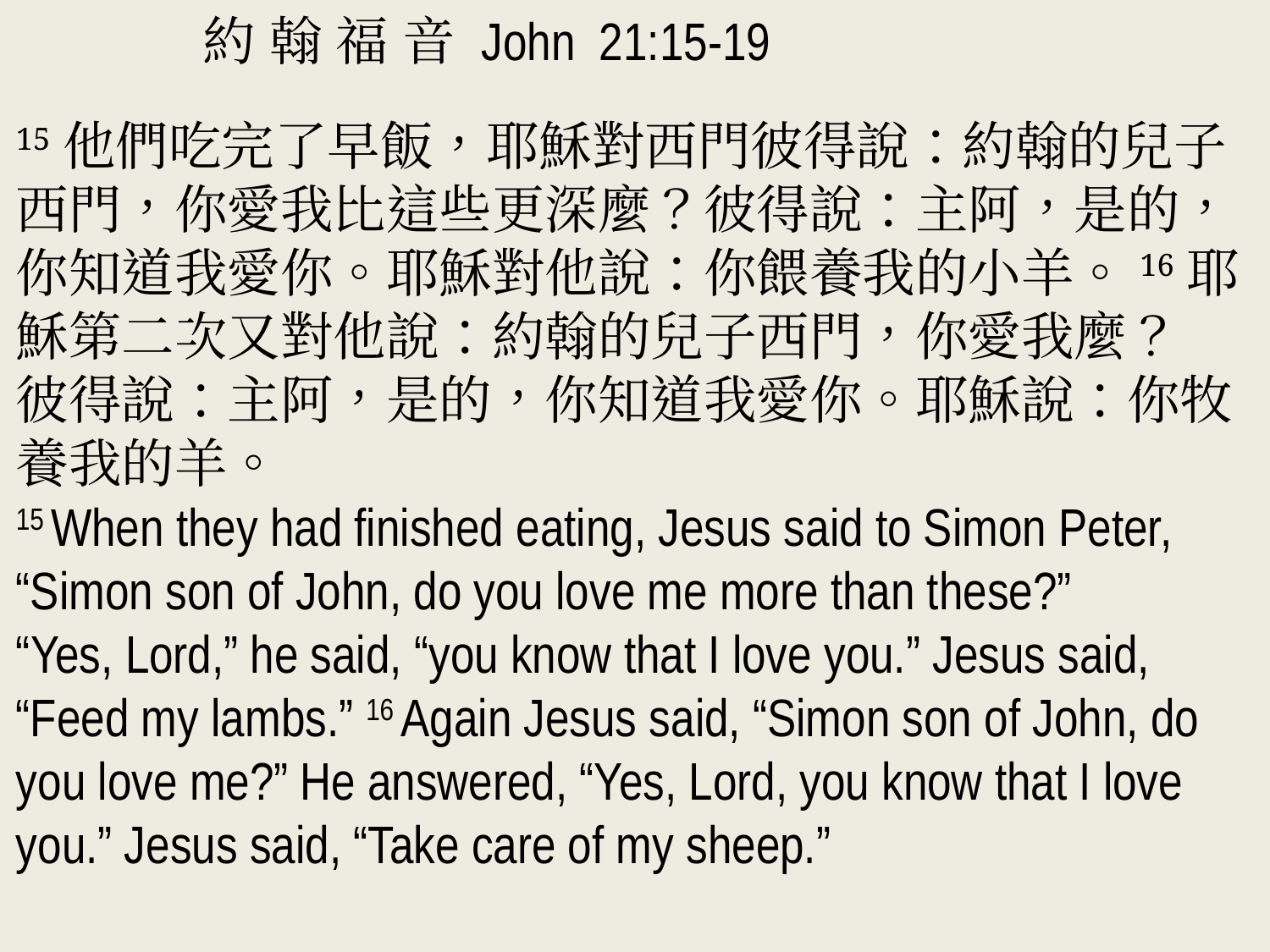

約 翰 福 音 John  21:15-19

15他們吃完了早飯，耶穌對西門彼得說：約翰的兒子西門，你愛我比這些更深麼？彼得說：主阿，是的，你知道我愛你。耶穌對他說：你餵養我的小羊。16耶穌第二次又對他說：約翰的兒子西門，你愛我麼？
彼得說：主阿，是的，你知道我愛你。耶穌說：你牧養我的羊。
15 When they had finished eating, Jesus said to Simon Peter, “Simon son of John, do you love me more than these?”
“Yes, Lord,” he said, “you know that I love you.” Jesus said, “Feed my lambs.” 16 Again Jesus said, “Simon son of John, do you love me?” He answered, “Yes, Lord, you know that I love you.” Jesus said, “Take care of my sheep.”